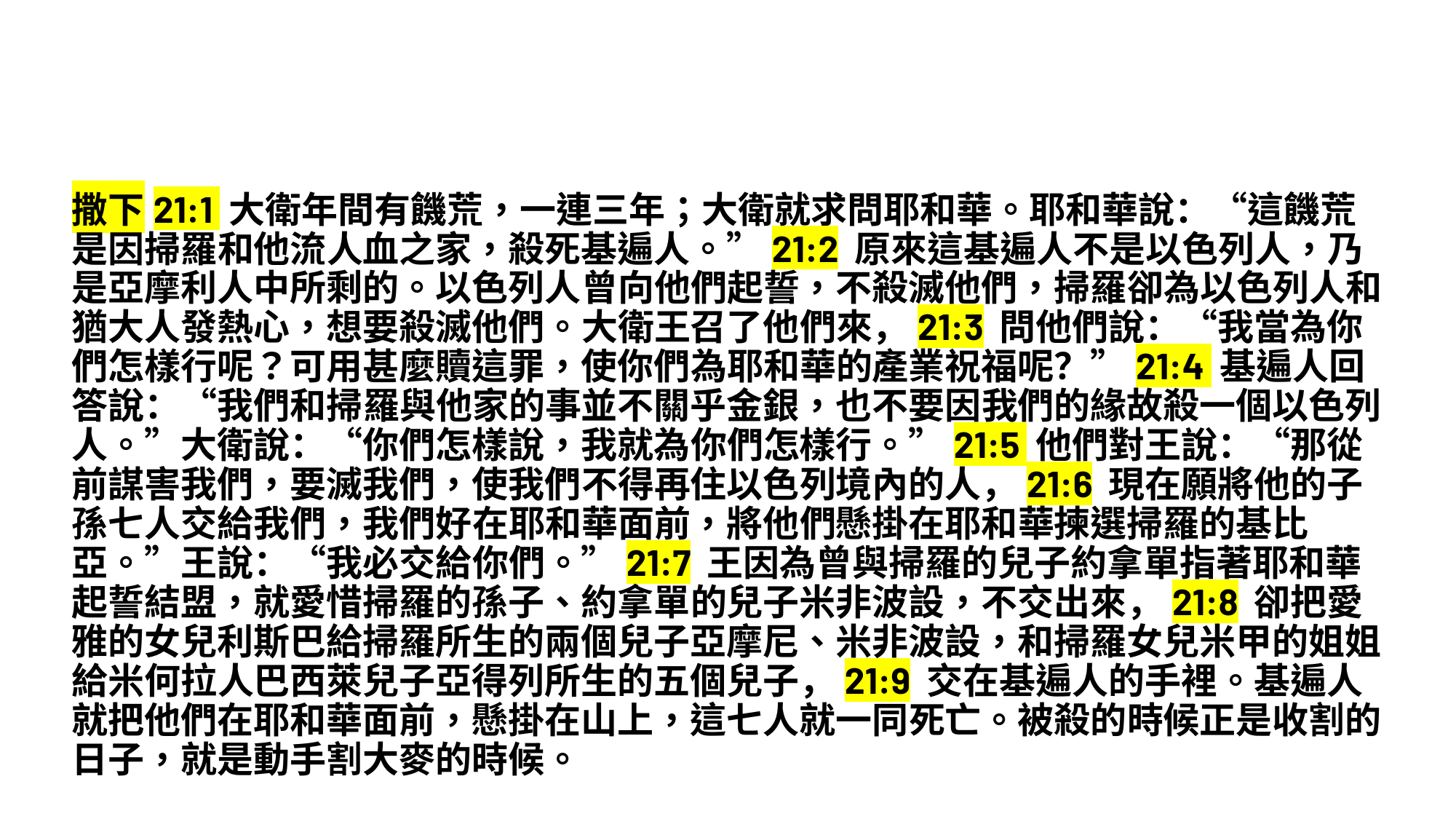

撒下21:1 大衛年間有饑荒，一連三年；大衛就求問耶和華。耶和華說：“這饑荒是因掃羅和他流人血之家，殺死基遍人。”21:2 原來這基遍人不是以色列人，乃是亞摩利人中所剩的。以色列人曾向他們起誓，不殺滅他們，掃羅卻為以色列人和猶大人發熱心，想要殺滅他們。大衛王召了他們來，21:3 問他們說：“我當為你們怎樣行呢？可用甚麼贖這罪，使你們為耶和華的產業祝福呢？”21:4 基遍人回答說：“我們和掃羅與他家的事並不關乎金銀，也不要因我們的緣故殺一個以色列人。”大衛說：“你們怎樣說，我就為你們怎樣行。”21:5 他們對王說：“那從前謀害我們，要滅我們，使我們不得再住以色列境內的人，21:6 現在願將他的子孫七人交給我們，我們好在耶和華面前，將他們懸掛在耶和華揀選掃羅的基比亞。”王說：“我必交給你們。”21:7 王因為曾與掃羅的兒子約拿單指著耶和華起誓結盟，就愛惜掃羅的孫子、約拿單的兒子米非波設，不交出來，21:8 卻把愛雅的女兒利斯巴給掃羅所生的兩個兒子亞摩尼、米非波設，和掃羅女兒米甲的姐姐給米何拉人巴西萊兒子亞得列所生的五個兒子，21:9 交在基遍人的手裡。基遍人就把他們在耶和華面前，懸掛在山上，這七人就一同死亡。被殺的時候正是收割的日子，就是動手割大麥的時候。